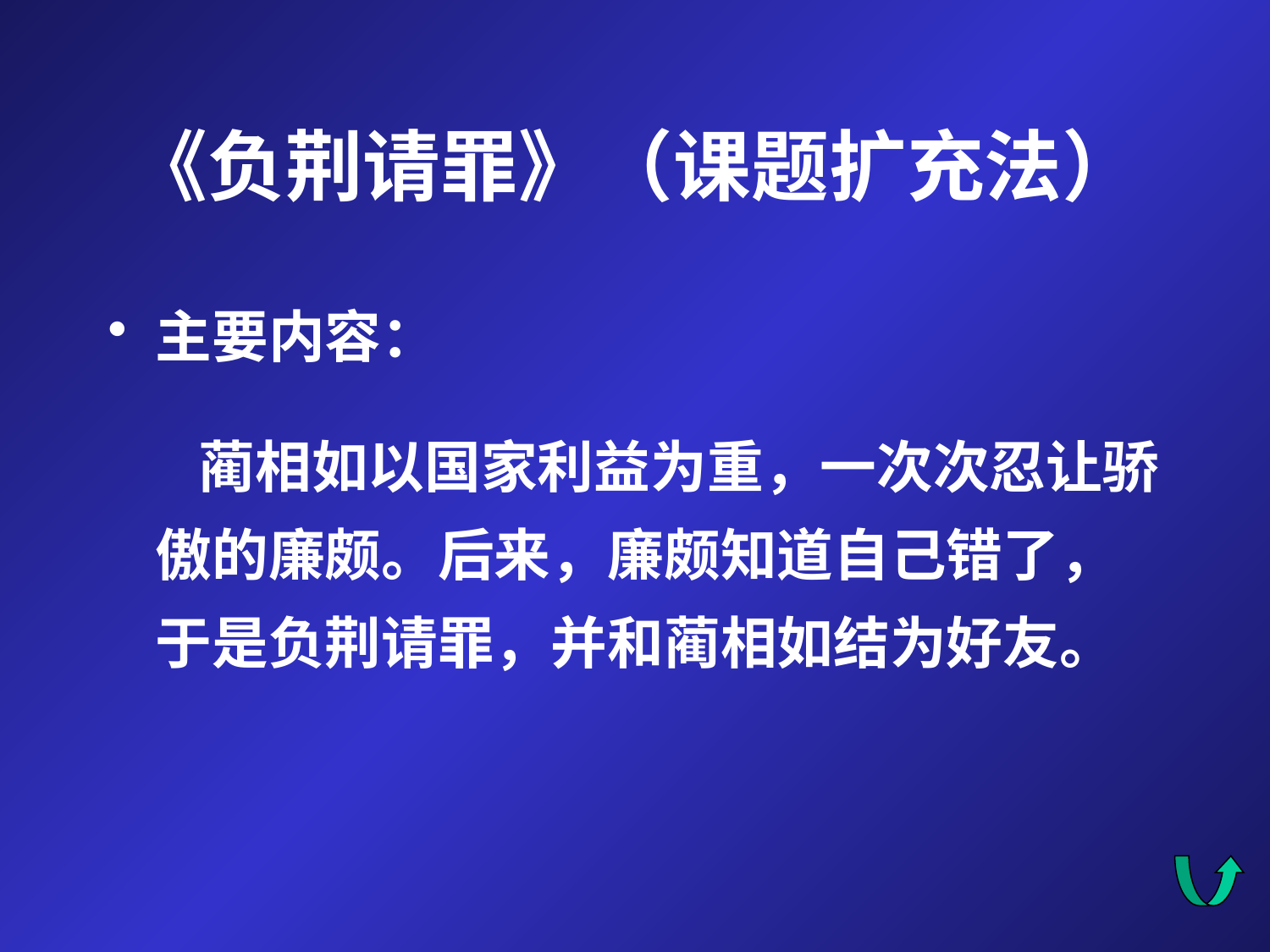

# 《负荆请罪》（课题扩充法）
主要内容：

      蔺相如以国家利益为重，一次次忍让骄傲的廉颇。后来，廉颇知道自己错了，于是负荆请罪，并和蔺相如结为好友。